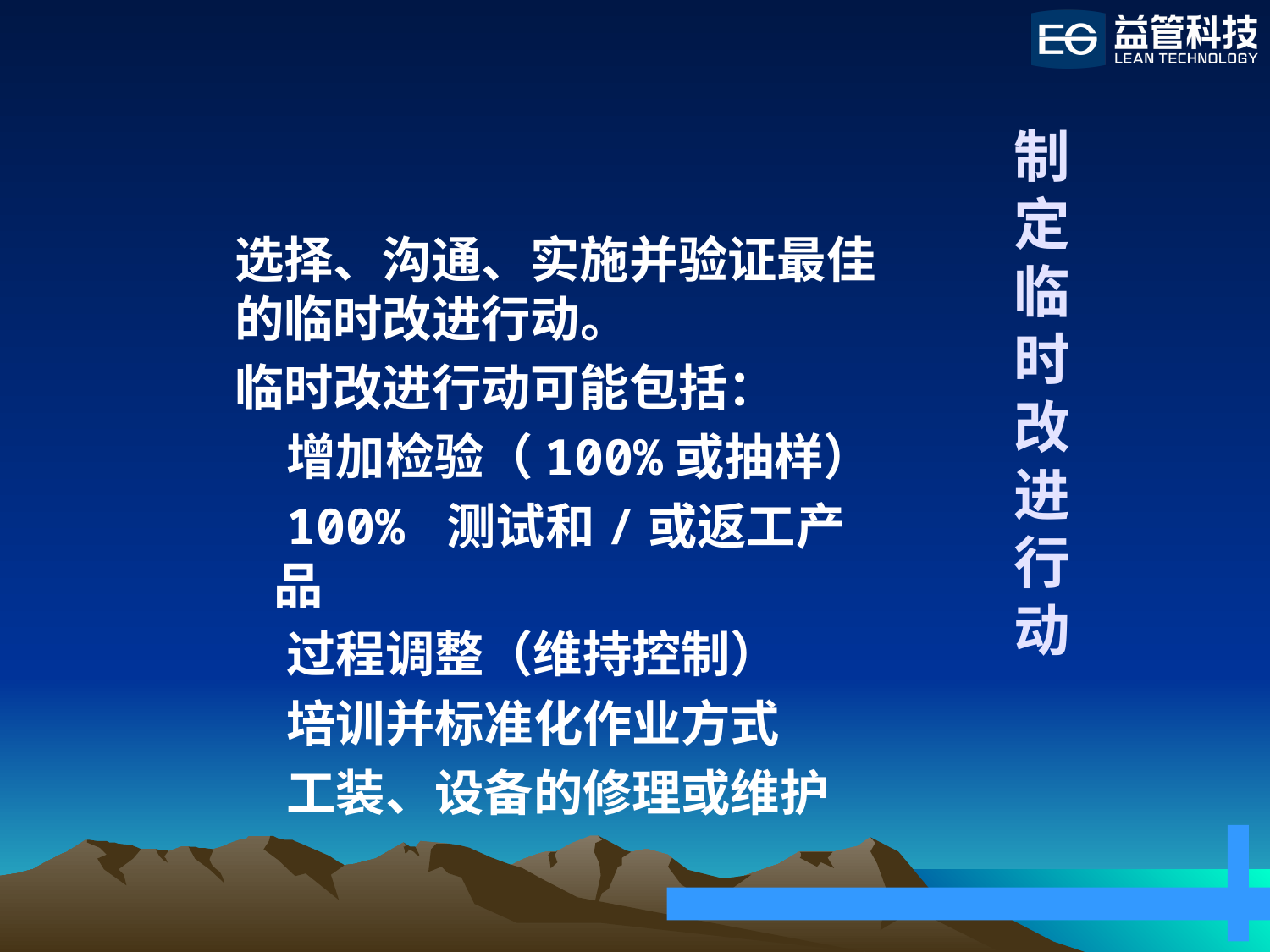

制定临时改进行动
选择、沟通、实施并验证最佳的临时改进行动。
临时改进行动可能包括：
增加检验（100%或抽样）
100% 测试和/或返工产品
过程调整（维持控制）
培训并标准化作业方式
工装、设备的修理或维护